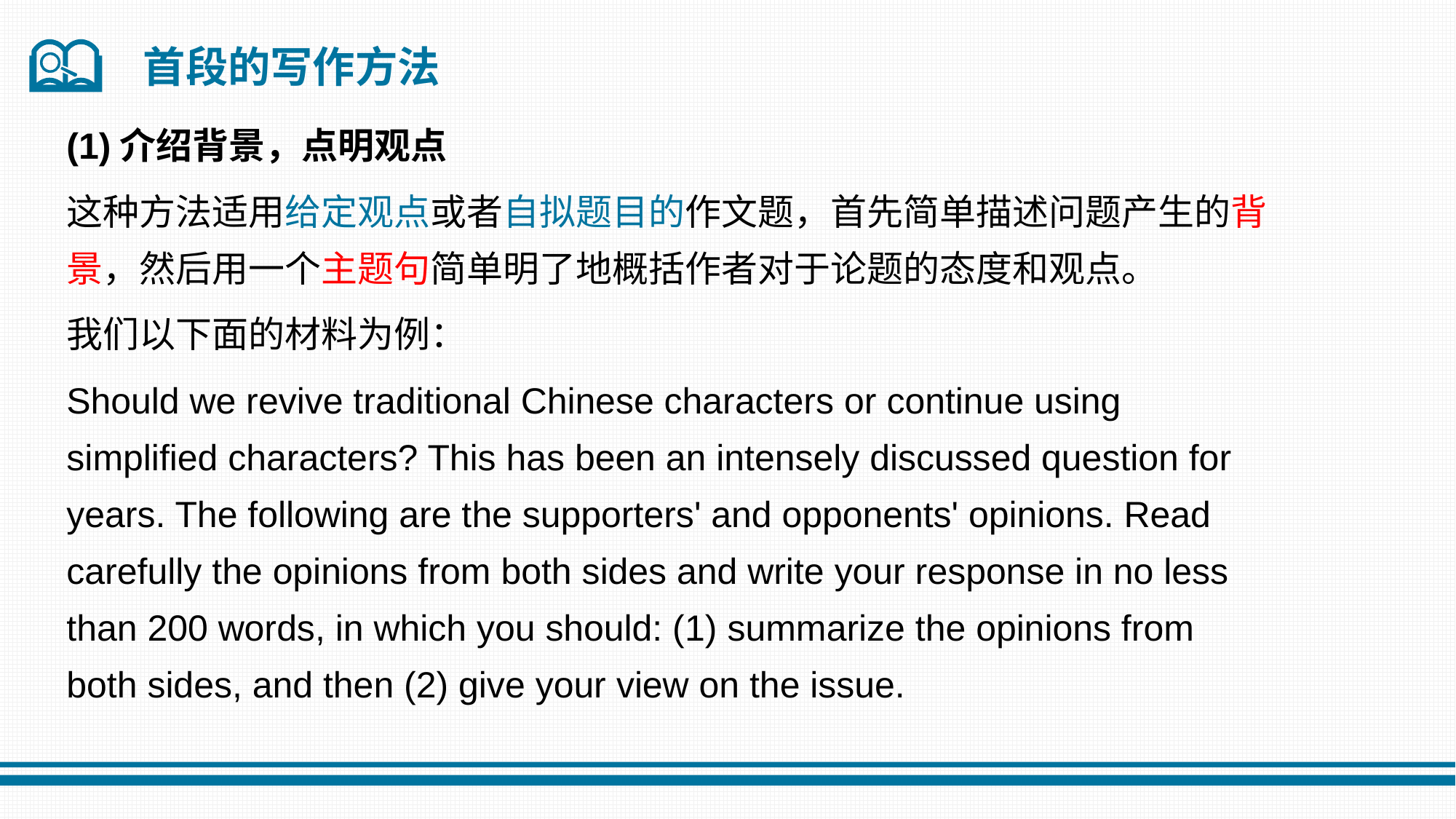

首段的写作方法
(1)介绍背景，点明观点
这种方法适用给定观点或者自拟题目的作文题，首先简单描述问题产生的背景，然后用一个主题句简单明了地概括作者对于论题的态度和观点。
我们以下面的材料为例：
Should we revive traditional Chinese characters or continue using simplified characters? This has been an intensely discussed question for years. The following are the supporters' and opponents' opinions. Read carefully the opinions from both sides and write your response in no less than 200 words, in which you should: (1) summarize the opinions from both sides, and then (2) give your view on the issue.